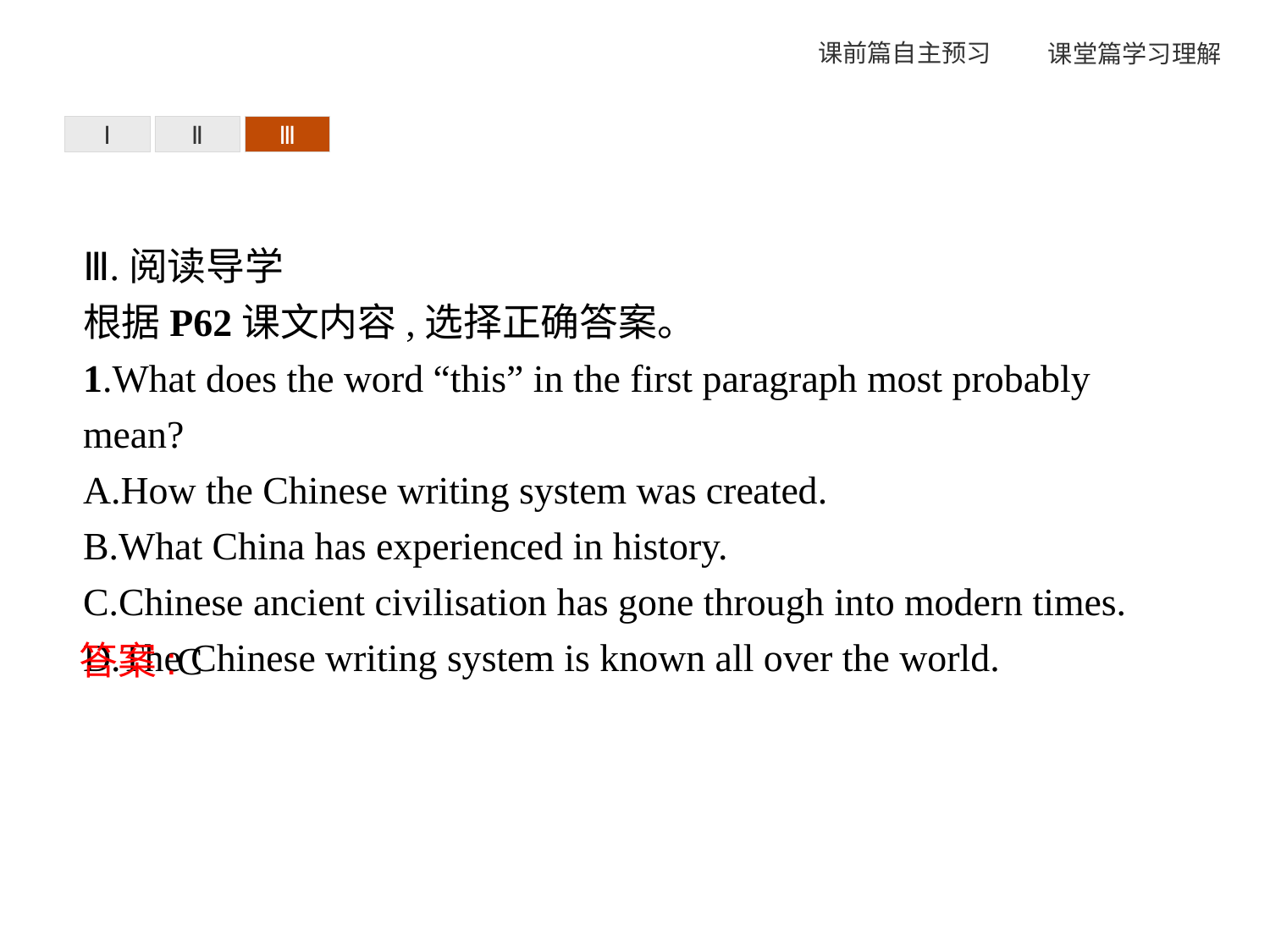

Ⅰ
Ⅱ
Ⅲ
Ⅲ.阅读导学
根据P62课文内容,选择正确答案。
1.What does the word “this” in the first paragraph most probably mean?
A.How the Chinese writing system was created.
B.What China has experienced in history.
C.Chinese ancient civilisation has gone through into modern times.
D.The Chinese writing system is known all over the world.

答案:C